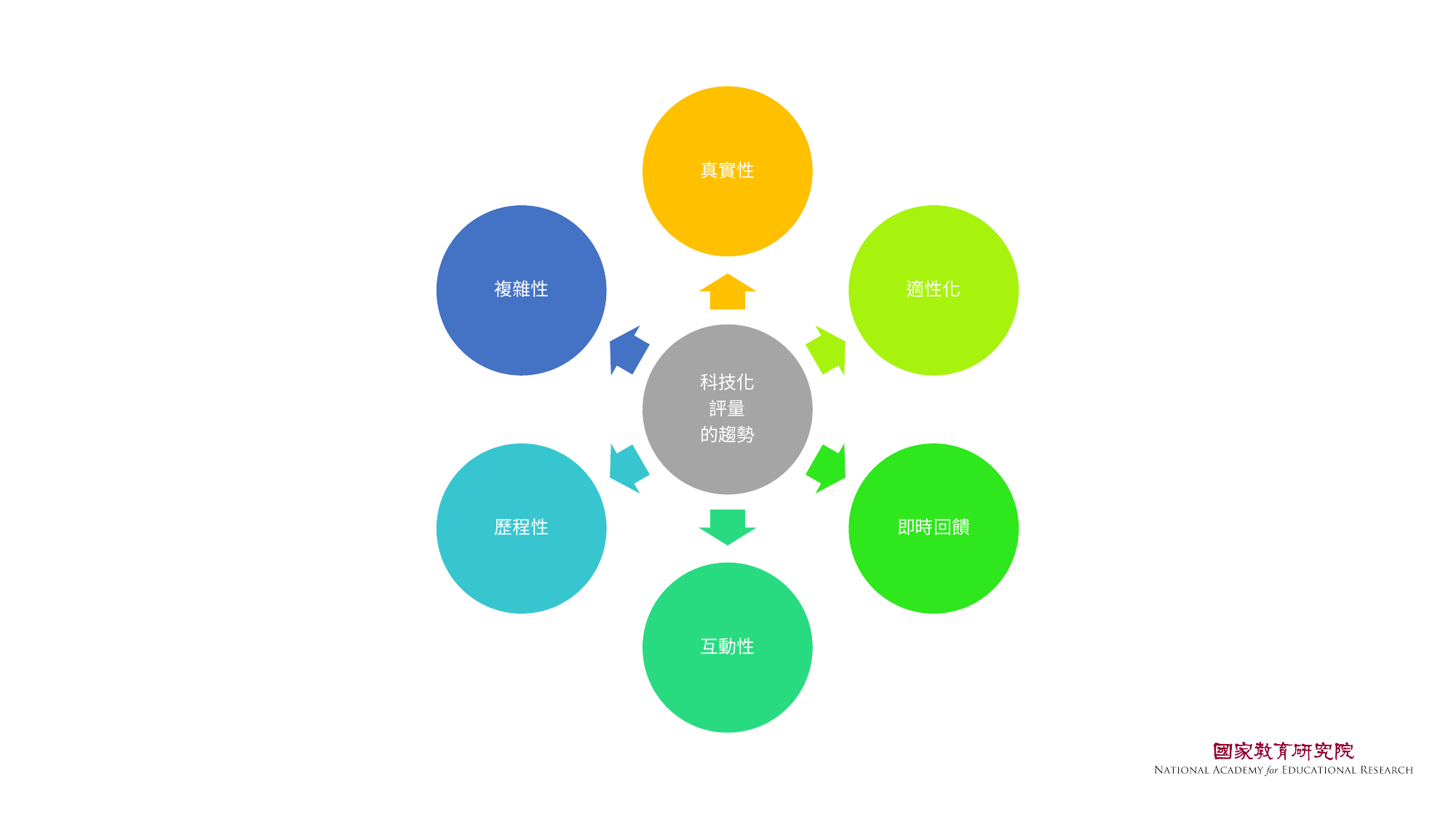

#
科技化
評量
的趨勢

真實性

適性化

即時回饋

互動性

歷程性

複雜性